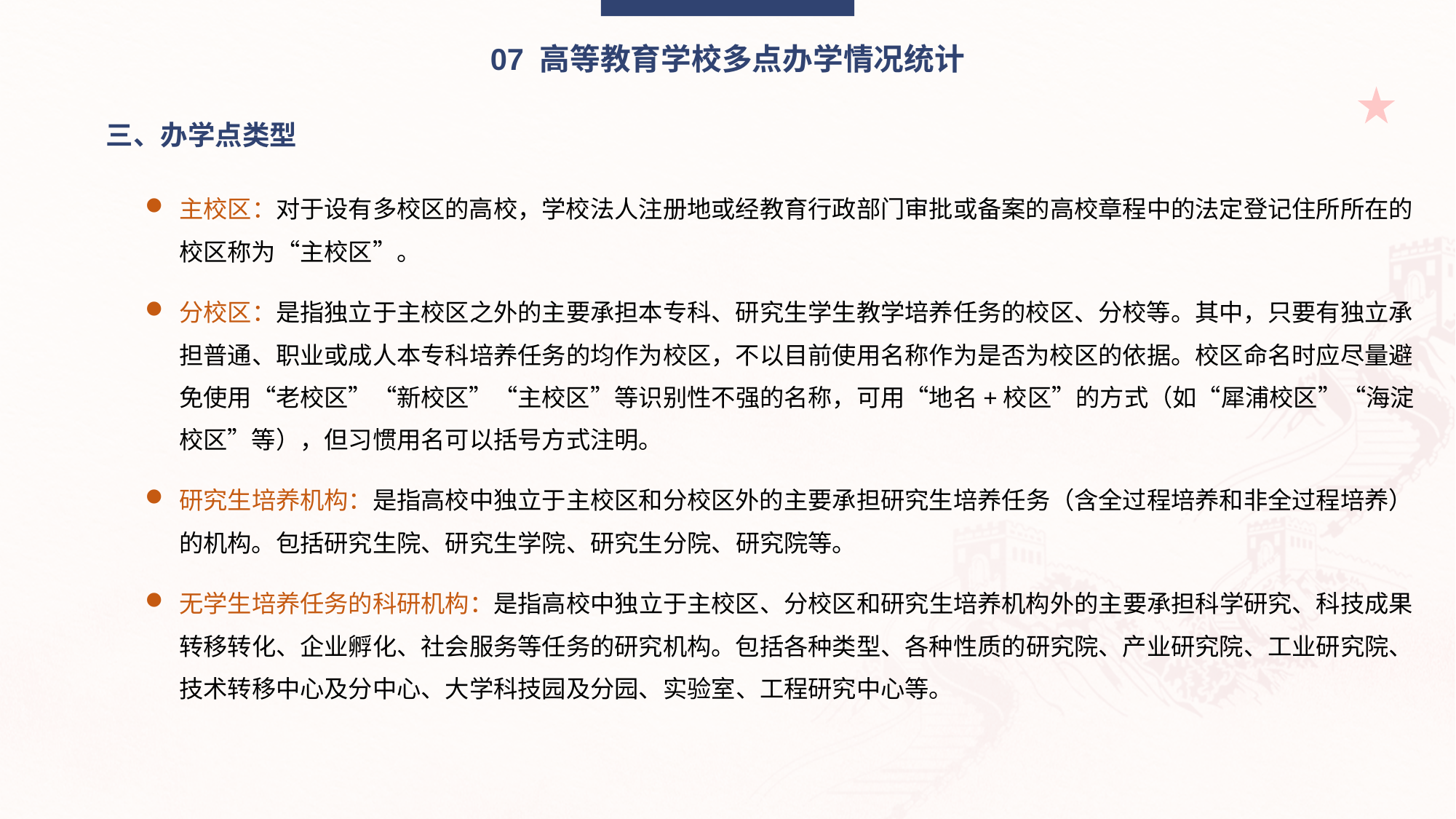

07 高等教育学校多点办学情况统计
三、办学点类型
主校区：对于设有多校区的高校，学校法人注册地或经教育行政部门审批或备案的高校章程中的法定登记住所所在的校区称为“主校区”。
分校区：是指独立于主校区之外的主要承担本专科、研究生学生教学培养任务的校区、分校等。其中，只要有独立承担普通、职业或成人本专科培养任务的均作为校区，不以目前使用名称作为是否为校区的依据。校区命名时应尽量避免使用“老校区”“新校区”“主校区”等识别性不强的名称，可用“地名+校区”的方式（如“犀浦校区”“海淀校区”等），但习惯用名可以括号方式注明。
研究生培养机构：是指高校中独立于主校区和分校区外的主要承担研究生培养任务（含全过程培养和非全过程培养）的机构。包括研究生院、研究生学院、研究生分院、研究院等。
无学生培养任务的科研机构：是指高校中独立于主校区、分校区和研究生培养机构外的主要承担科学研究、科技成果转移转化、企业孵化、社会服务等任务的研究机构。包括各种类型、各种性质的研究院、产业研究院、工业研究院、技术转移中心及分中心、大学科技园及分园、实验室、工程研究中心等。